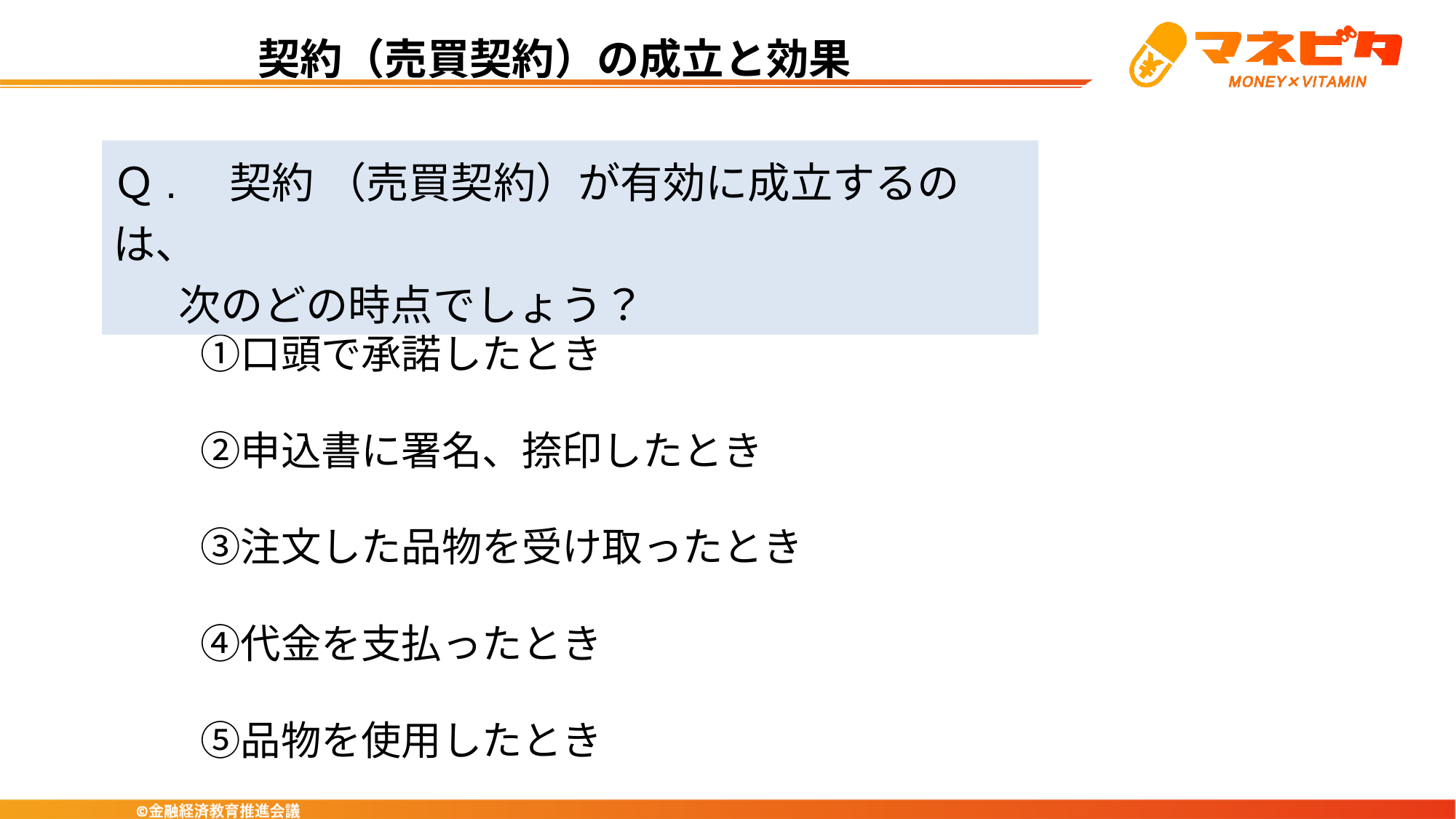

# 契約（売買契約）の成立と効果
Ｑ.　契約 （売買契約）が有効に成立するのは、
       次のどの時点でしょう？

　　　①口頭で承諾したとき

　　　②申込書に署名、捺印したとき

　　　③注文した品物を受け取ったとき

　　　④代金を支払ったとき

　　　⑤品物を使用したとき